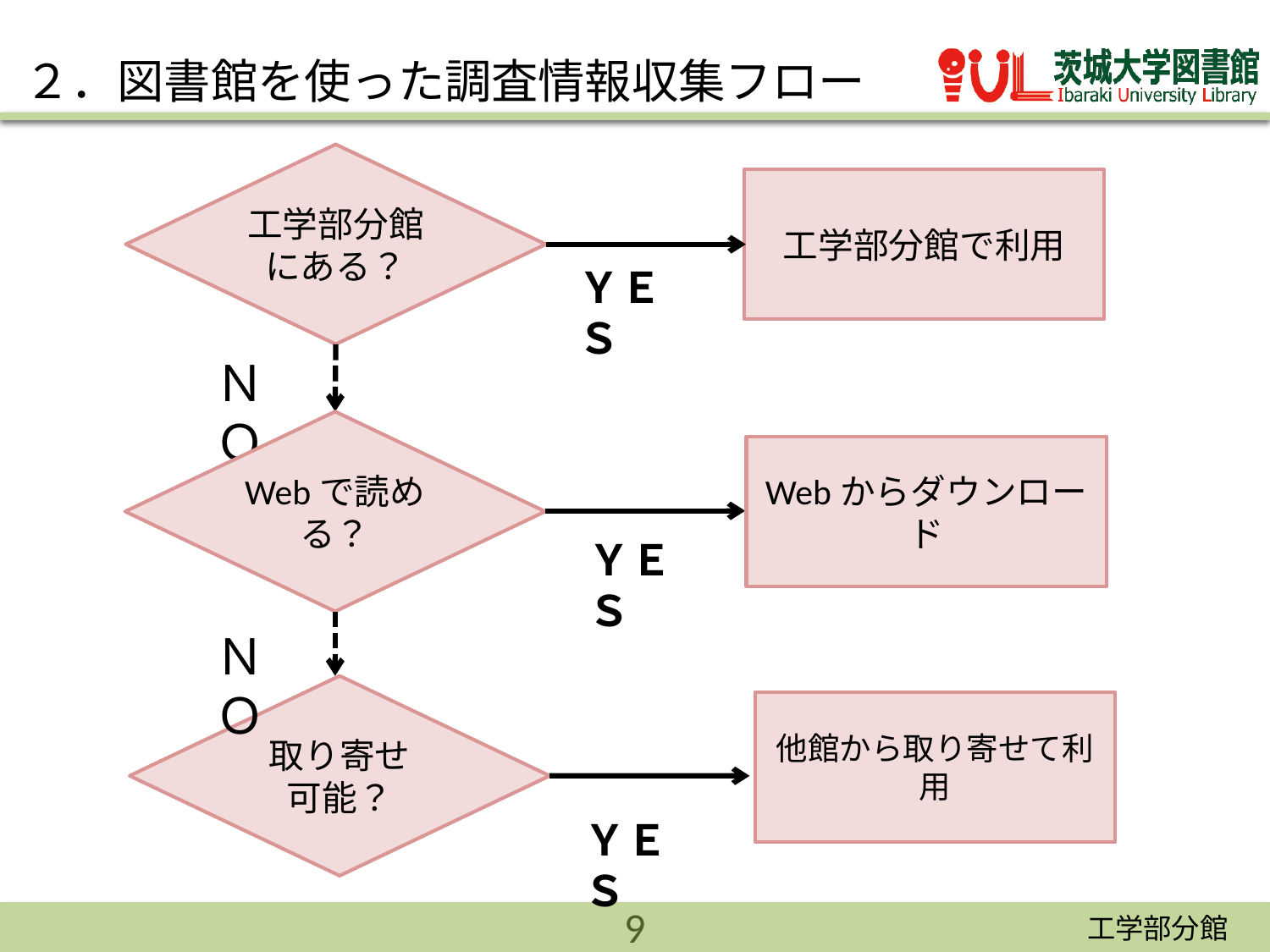

# ２．図書館を使った調査情報収集フロー
工学部分館にある？
工学部分館で利用
ＹＥＳ
ＮＯ
Webで読める？
Webからダウンロード
ＹＥＳ
ＮＯ
取り寄せ
可能？
他館から取り寄せて利用
ＹＥＳ
9